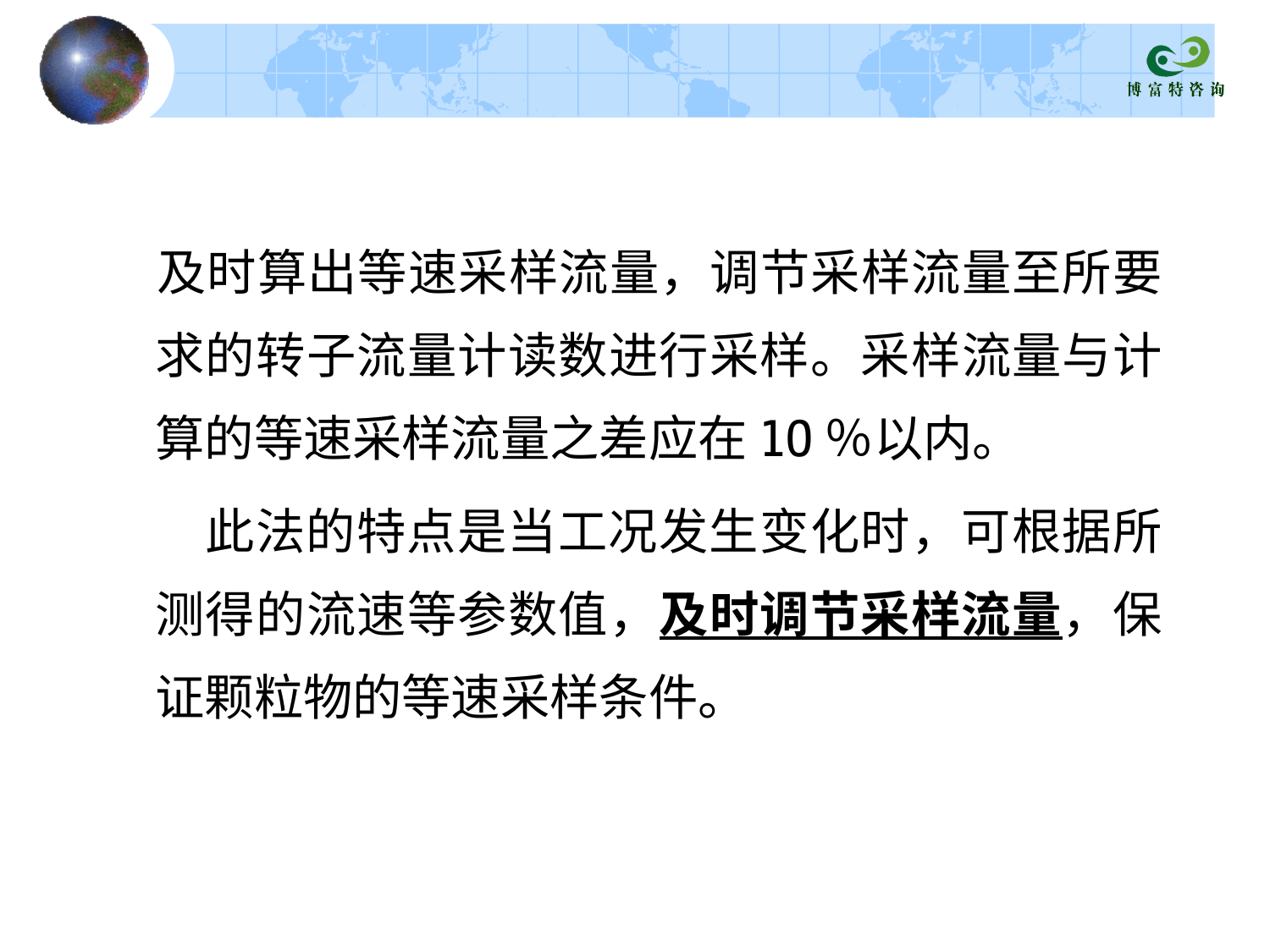

及时算出等速采样流量，调节采样流量至所要求的转子流量计读数进行采样。采样流量与计算的等速采样流量之差应在10％以内。
       此法的特点是当工况发生变化时，可根据所测得的流速等参数值，及时调节采样流量，保证颗粒物的等速采样条件。